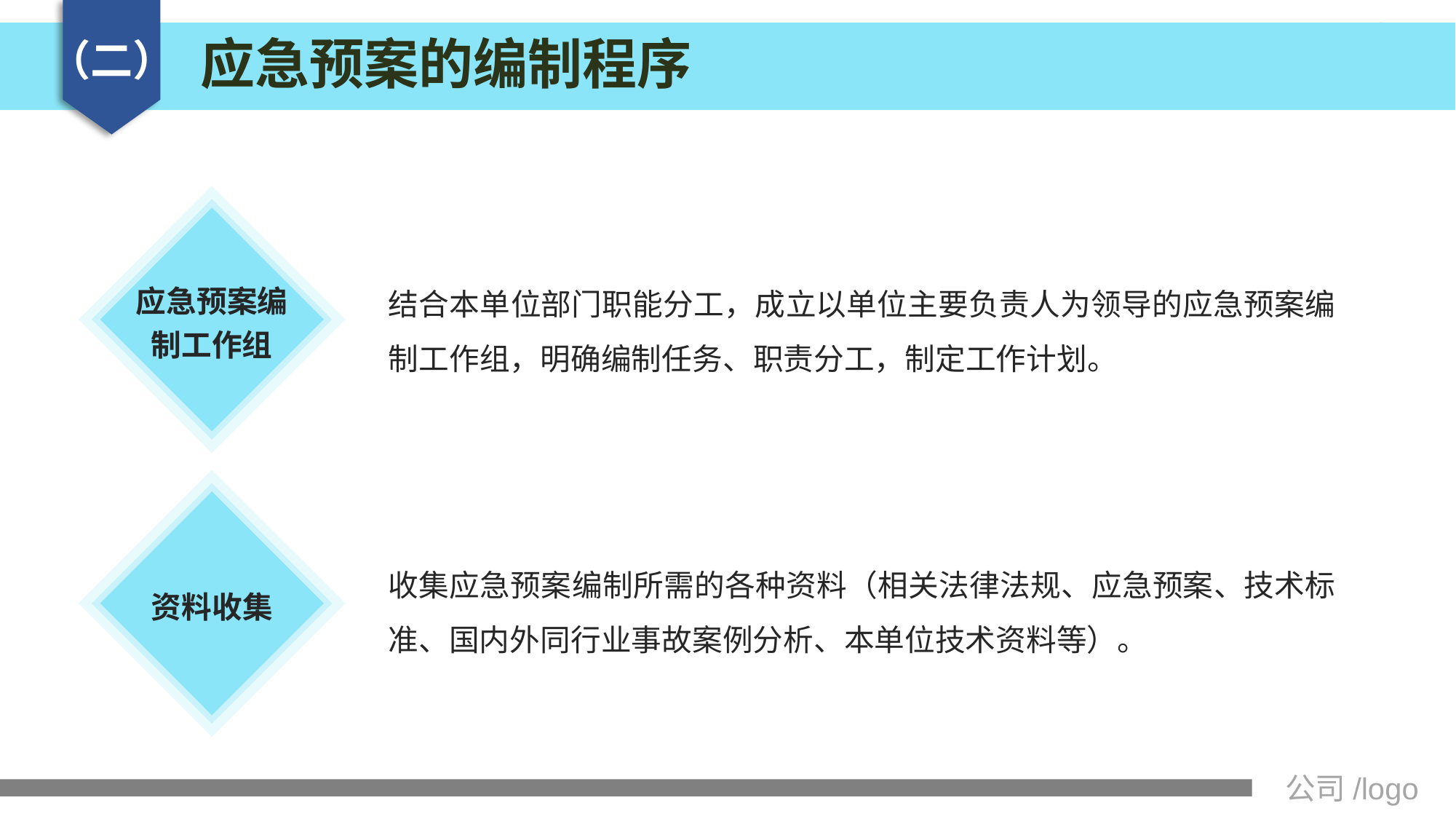

应急预案的编制程序
（二）

结合本单位部门职能分工，成立以单位主要负责人为领导的应急预案编制工作组，明确编制任务、职责分工，制定工作计划。
应急预案编制工作组

收集应急预案编制所需的各种资料（相关法律法规、应急预案、技术标准、国内外同行业事故案例分析、本单位技术资料等）。
资料收集
公司/logo